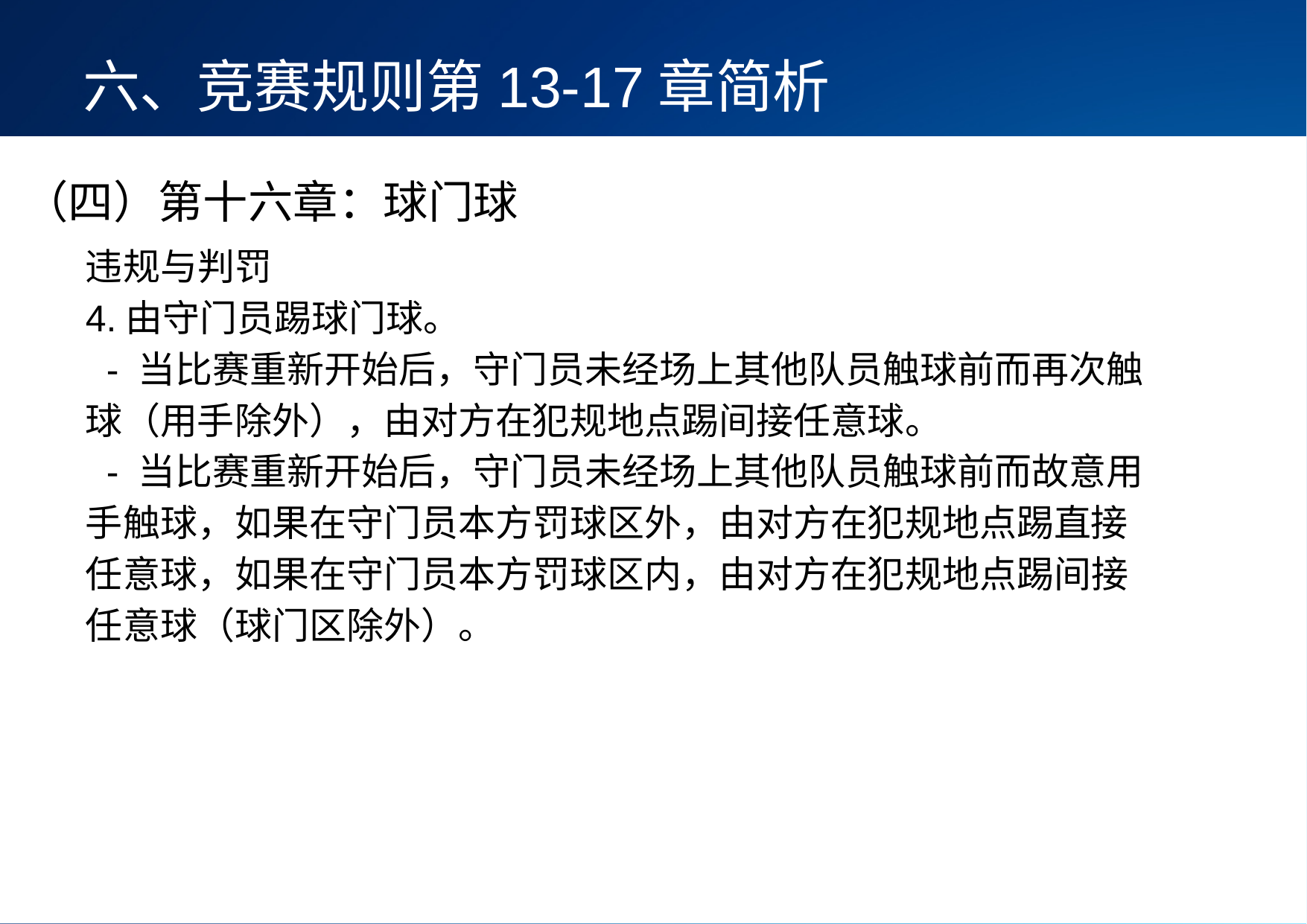

六、竞赛规则第13-17章简析

（四）第十六章：球门球
违规与判罚
4.由守门员踢球门球。
  - 当比赛重新开始后，守门员未经场上其他队员触球前而再次触球（用手除外），由对方在犯规地点踢间接任意球。
  - 当比赛重新开始后，守门员未经场上其他队员触球前而故意用手触球，如果在守门员本方罚球区外，由对方在犯规地点踢直接任意球，如果在守门员本方罚球区内，由对方在犯规地点踢间接任意球（球门区除外）。